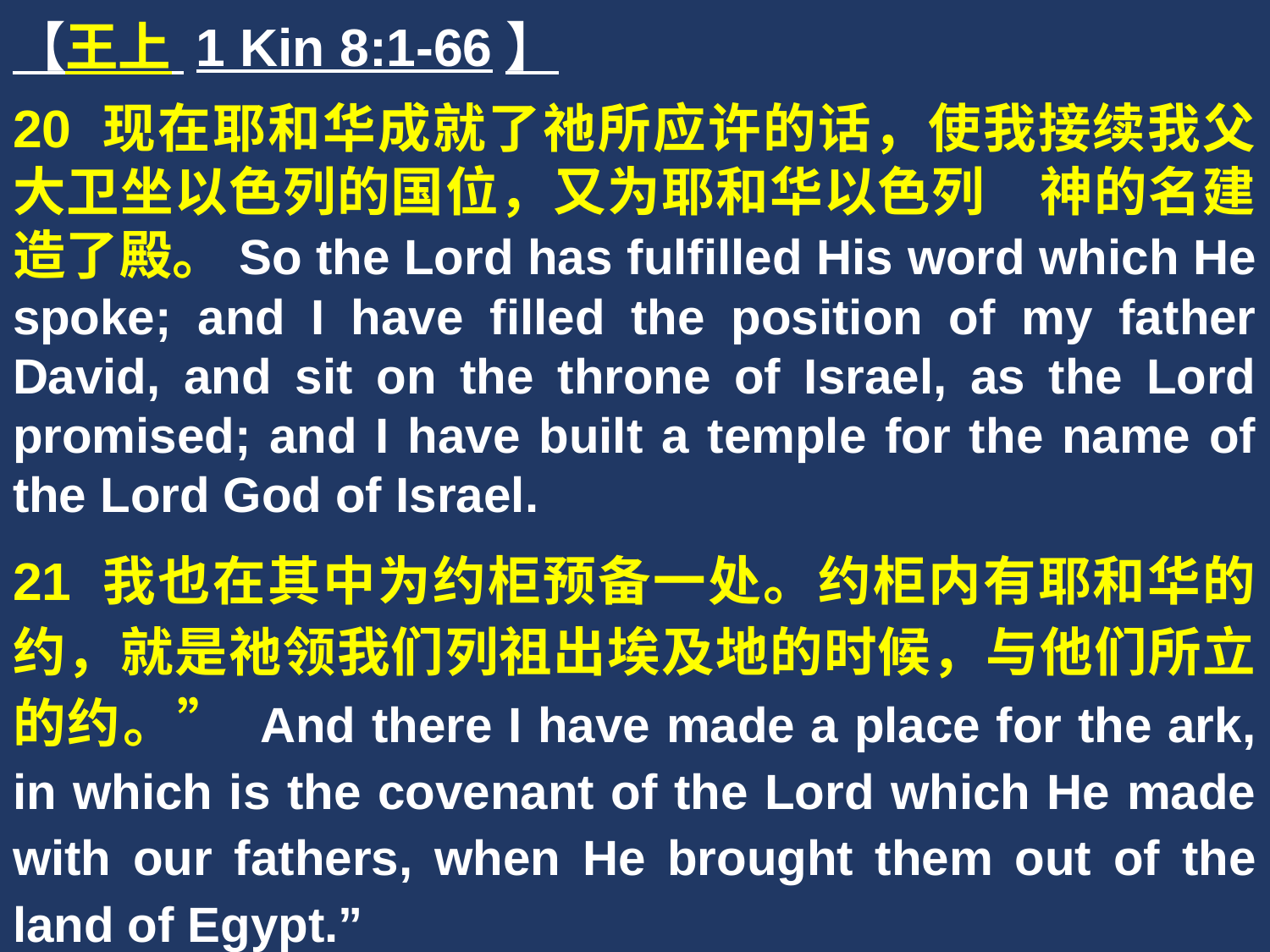

【王上 1 Kin 8:1-66】
20 现在耶和华成就了祂所应许的话，使我接续我父大卫坐以色列的国位，又为耶和华以色列　神的名建造了殿。So the Lord has fulfilled His word which He spoke; and I have filled the position of my father David, and sit on the throne of Israel, as the Lord promised; and I have built a temple for the name of the Lord God of Israel.
21 我也在其中为约柜预备一处。约柜内有耶和华的约，就是祂领我们列祖出埃及地的时候，与他们所立的约。” And there I have made a place for the ark, in which is the covenant of the Lord which He made with our fathers, when He brought them out of the land of Egypt.”